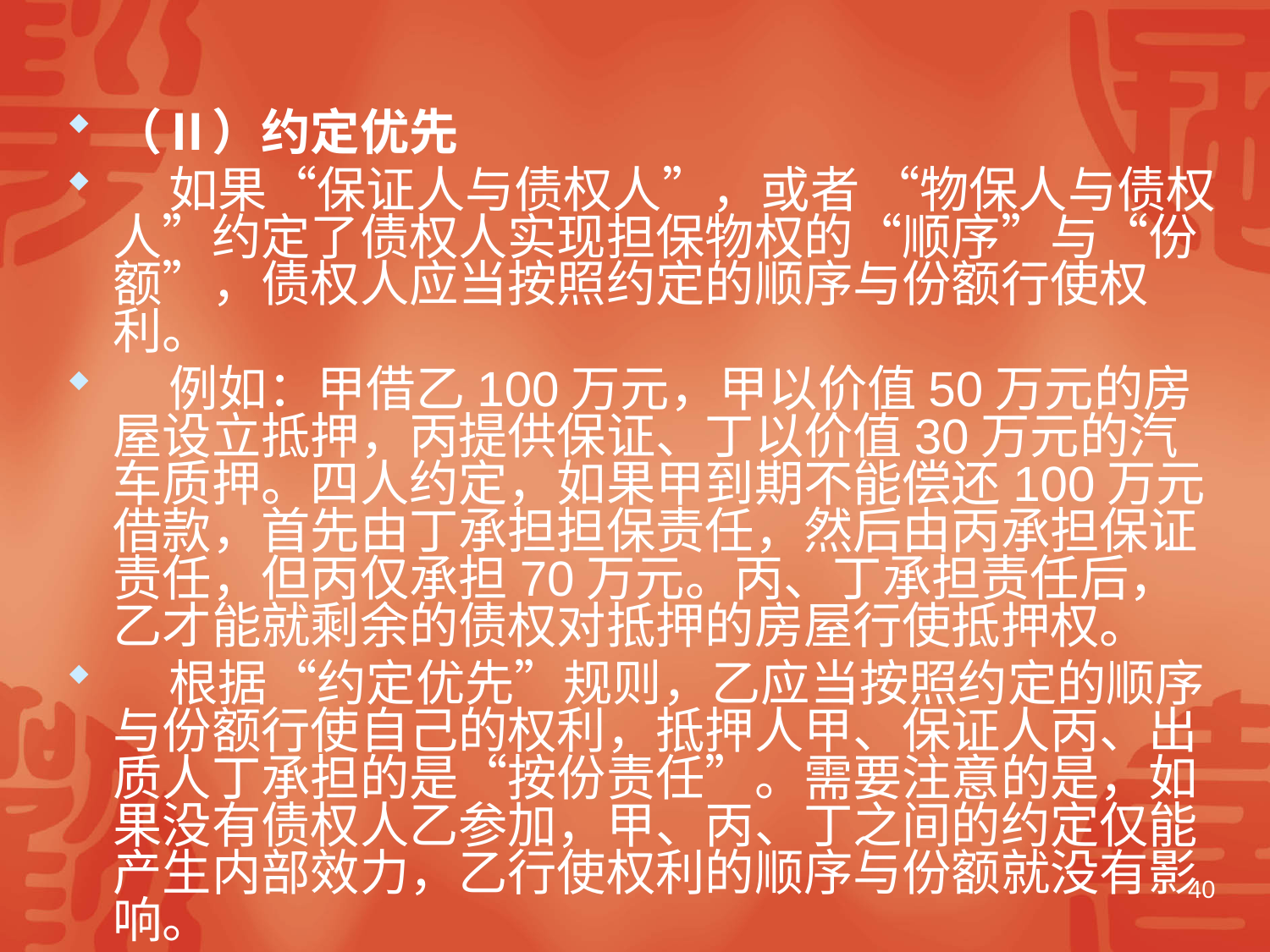

#
（Ⅱ）约定优先
    如果“保证人与债权人”，或者 “物保人与债权人”约定了债权人实现担保物权的“顺序”与“份额”，债权人应当按照约定的顺序与份额行使权利。
    例如：甲借乙100万元，甲以价值50万元的房屋设立抵押，丙提供保证、丁以价值30万元的汽车质押。四人约定，如果甲到期不能偿还100万元借款，首先由丁承担担保责任，然后由丙承担保证责任，但丙仅承担70万元。丙、丁承担责任后，乙才能就剩余的债权对抵押的房屋行使抵押权。
    根据“约定优先”规则，乙应当按照约定的顺序与份额行使自己的权利，抵押人甲、保证人丙、出质人丁承担的是“按份责任”。需要注意的是，如果没有债权人乙参加，甲、丙、丁之间的约定仅能产生内部效力，乙行使权利的顺序与份额就没有影响。
40